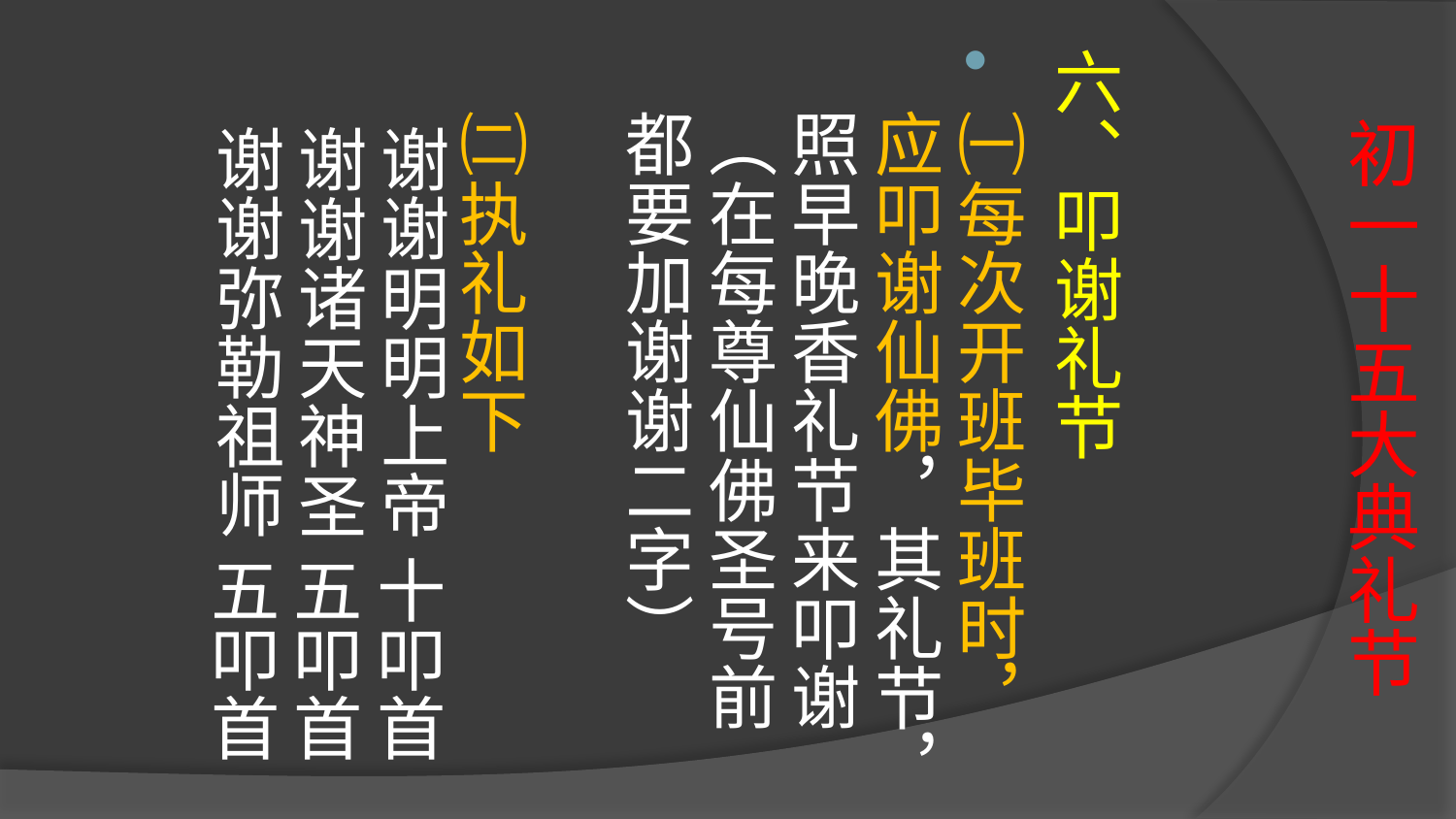

# 初一十五大典礼节
六、叩谢礼节
㈠每次开班毕班时，应叩谢仙佛，其礼节，照早晚香礼节来叩谢（在每尊仙佛圣号前都要加谢谢二字）
㈡执礼如下
 谢谢明明上帝 十叩首
 谢谢诸天神圣 五叩首
 谢谢弥勒祖师 五叩首